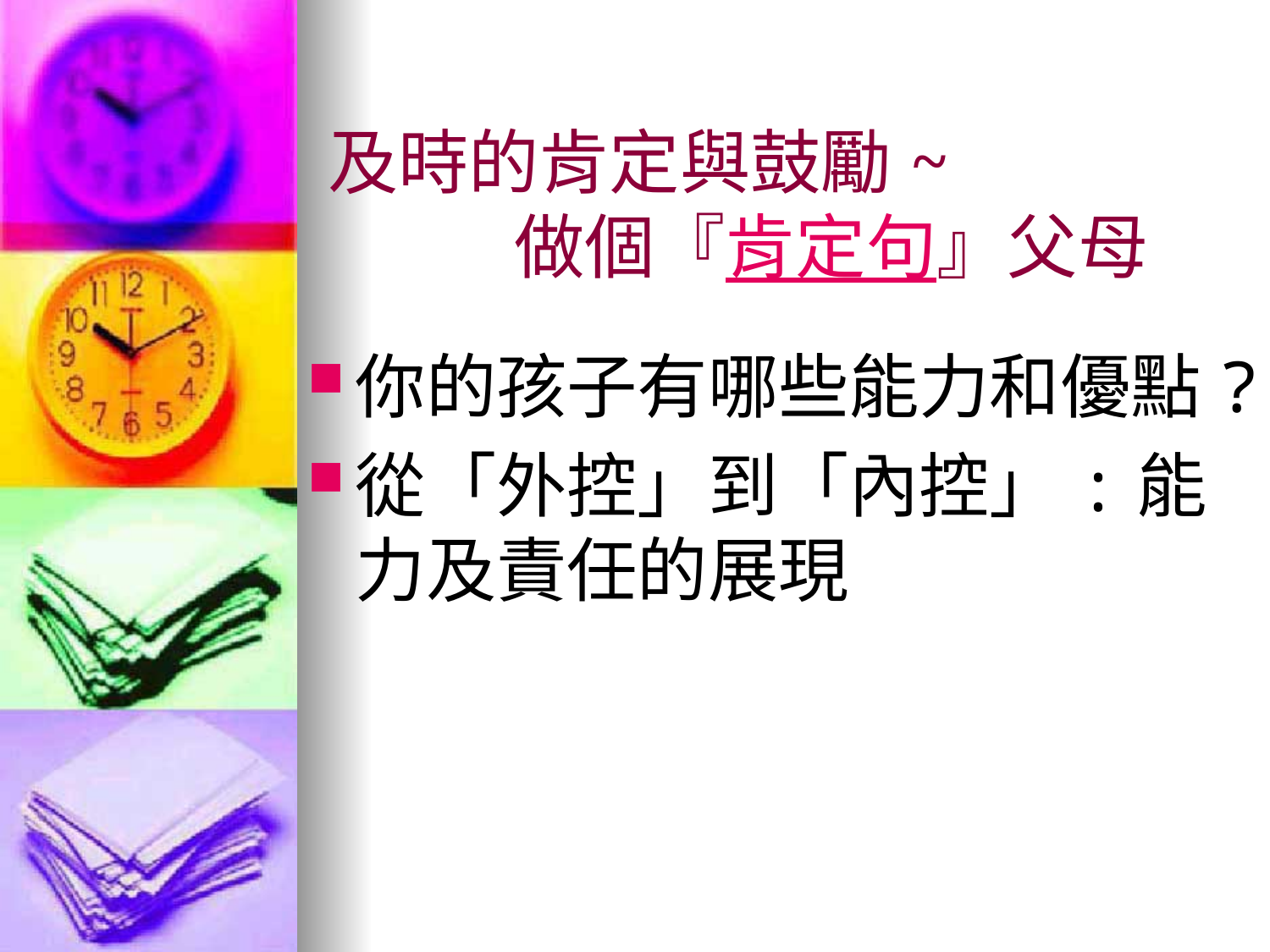

# 及時的肯定與鼓勵~ 做個『肯定句』父母
你的孩子有哪些能力和優點?
從「外控」到「內控」:能力及責任的展現